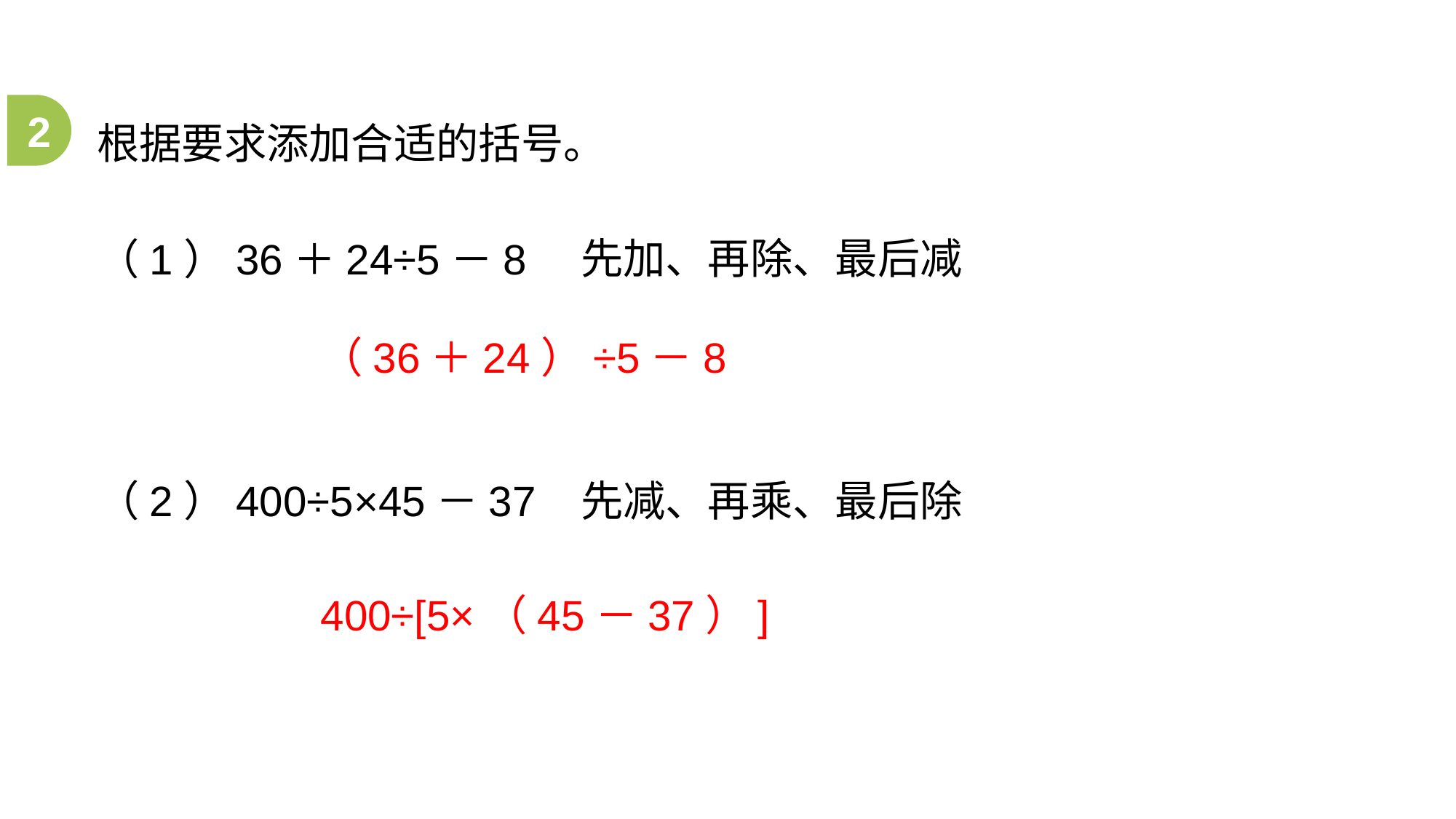

根据要求添加合适的括号。
2
 先加、再除、最后减
（1）36＋24÷5－8
（36＋24）÷5－8
（2）400÷5×45－37
 先减、再乘、最后除
400÷[5×（45－37）]